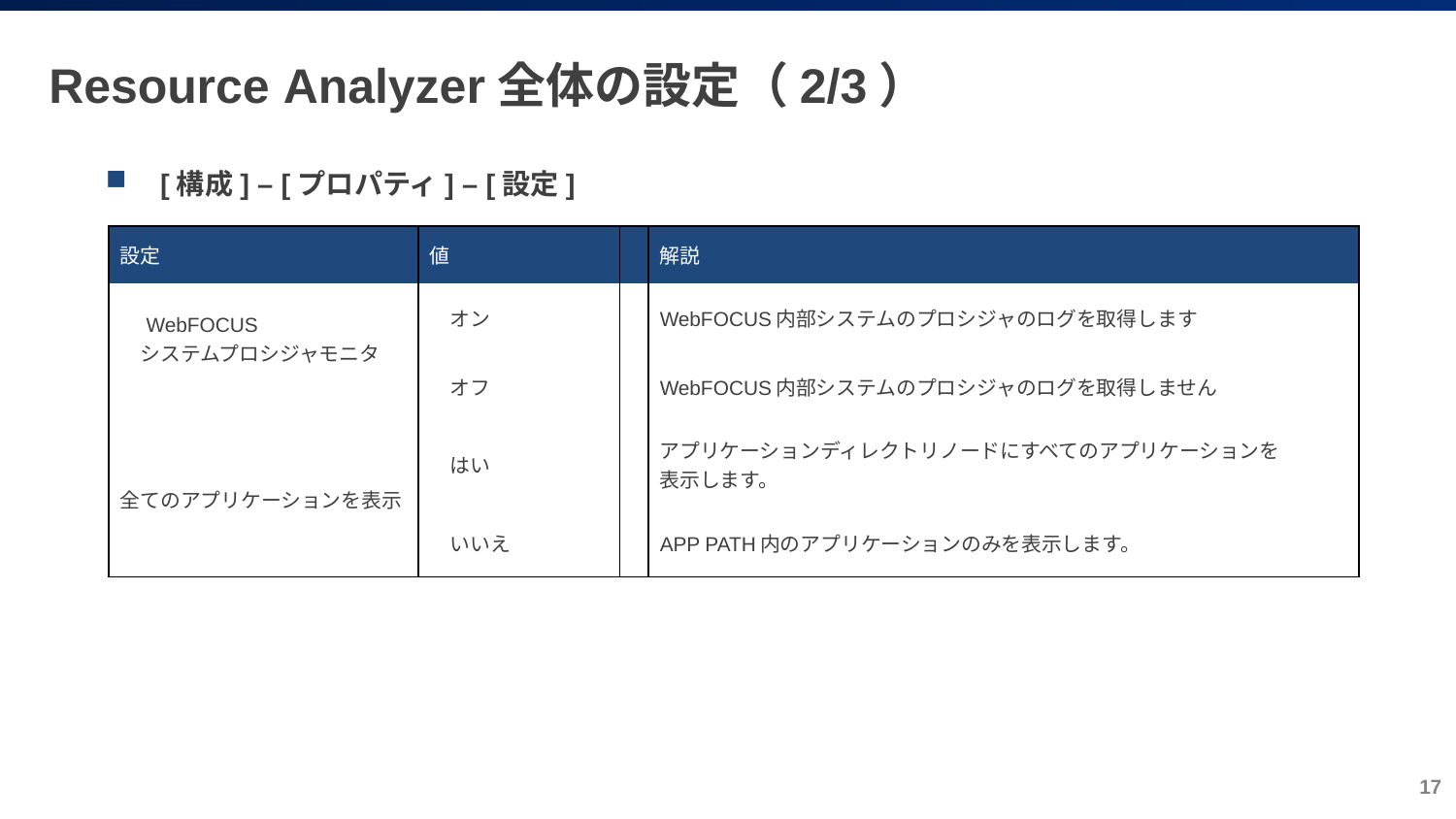

# Resource Analyzer全体の設定（2/3）
[構成] – [プロパティ] – [設定]
| 設定 | 値 |  | 解説 |
| --- | --- | --- | --- |
| WebFOCUS 　システムプロシジャモニタ | オン |  | WebFOCUS内部システムのプロシジャのログを取得します |
|  | オフ |  | WebFOCUS内部システムのプロシジャのログを取得しません |
| 全てのアプリケーションを表示 | はい |  | アプリケーションディレクトリノードにすべてのアプリケーションを 表示します。 |
|  | いいえ |  | APP PATH内のアプリケーションのみを表示します。 |
17